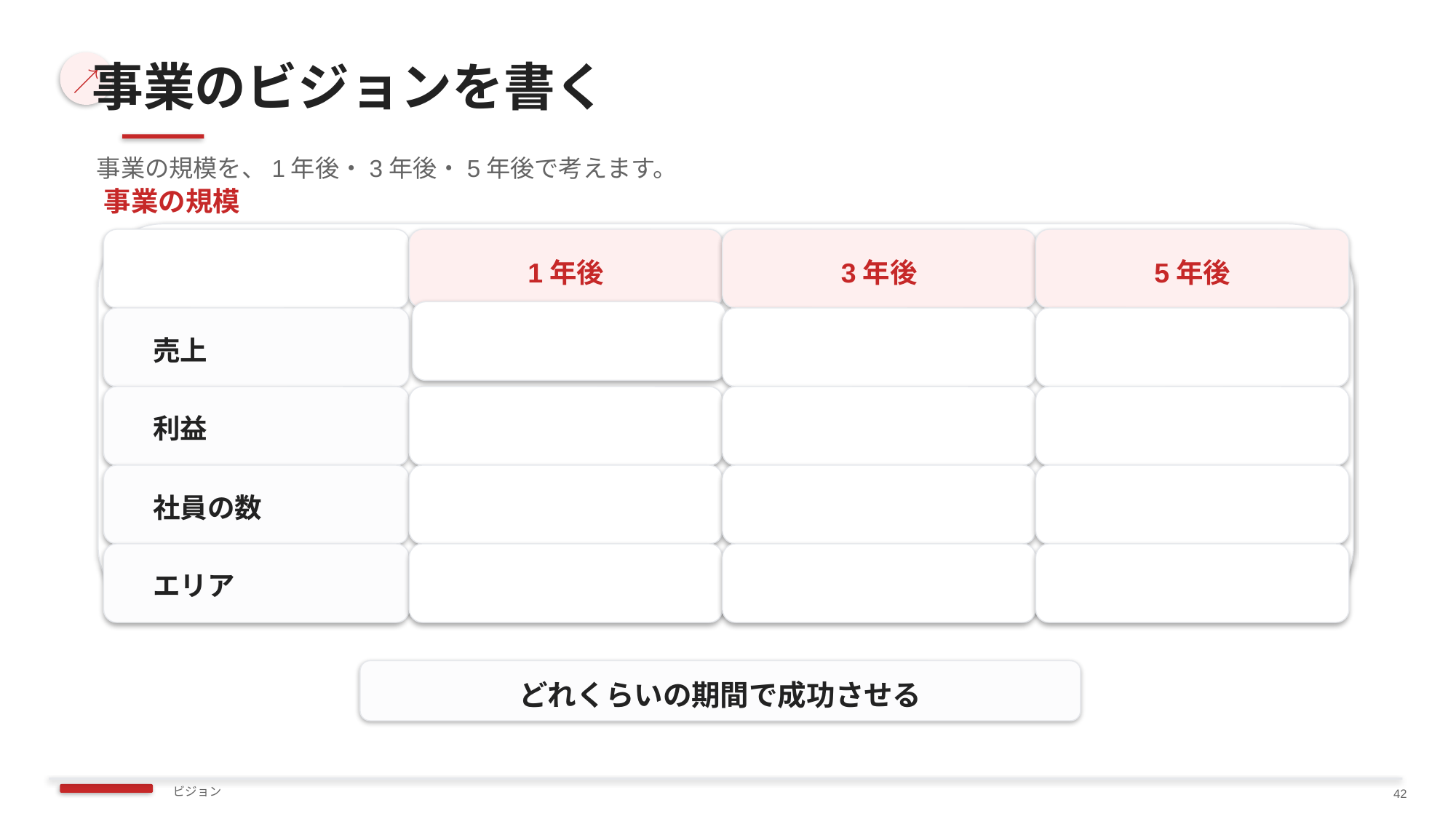

事業のビジョンを書く

↗

事業の規模を、1年後・3年後・5年後で考えます。
事業の規模

1年後
3年後
5年後

売上

利益

社員の数

エリア

どれくらいの期間で成功させる

ビジョン
42